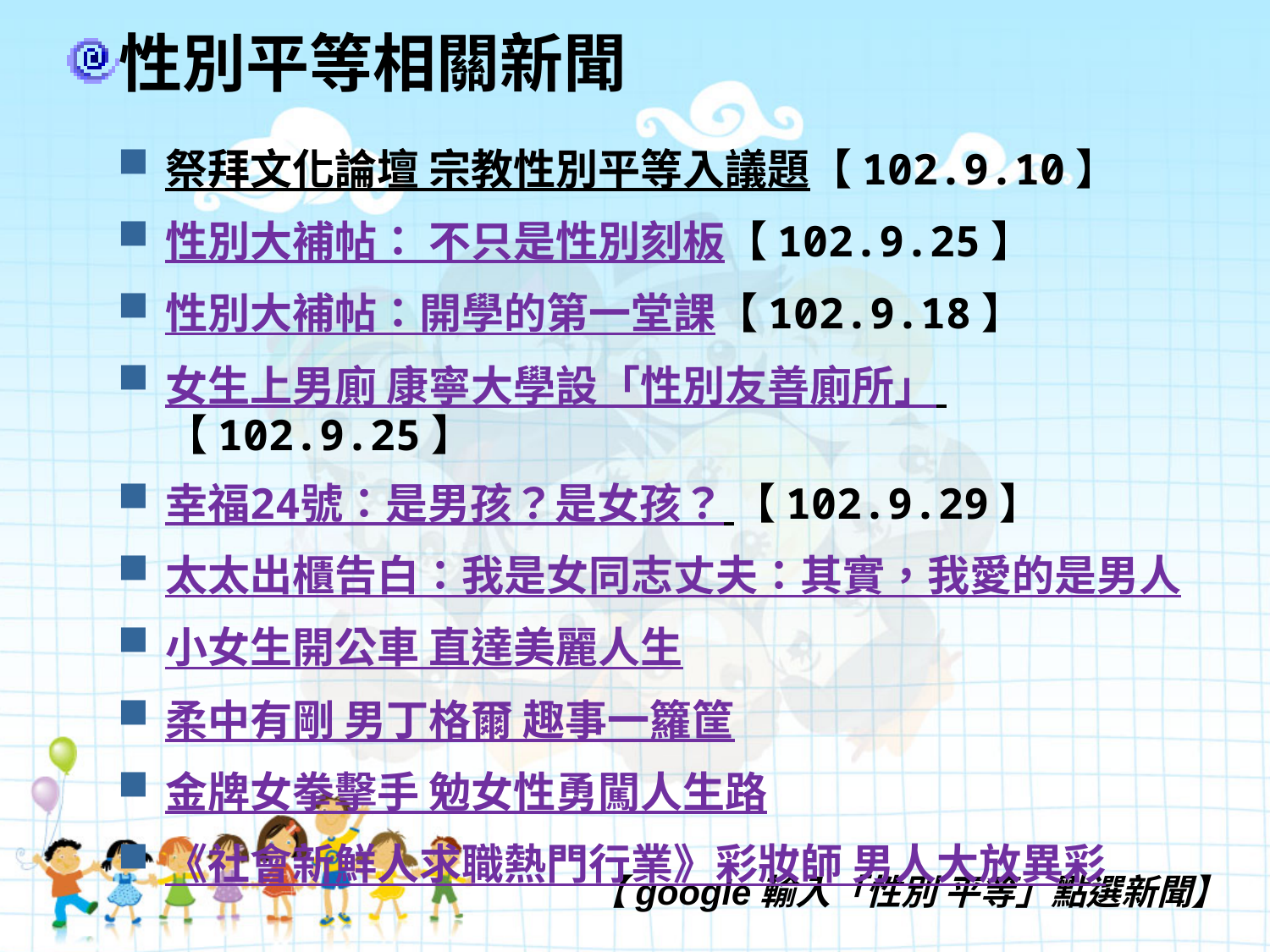

性別平等相關新聞
祭拜文化論壇 宗教性別平等入議題【102.9.10】
性別大補帖： 不只是性別刻板【102.9.25】
性別大補帖：開學的第一堂課【102.9.18】
女生上男廁 康寧大學設「性別友善廁所」 【102.9.25】
幸福24號：是男孩？是女孩？ 【102.9.29】
太太出櫃告白：我是女同志丈夫：其實，我愛的是男人
小女生開公車 直達美麗人生
柔中有剛 男丁格爾 趣事一籮筐
金牌女拳擊手 勉女性勇闖人生路
《社會新鮮人求職熱門行業》彩妝師 男人大放異彩

【google輸入「性別 平等」點選新聞】